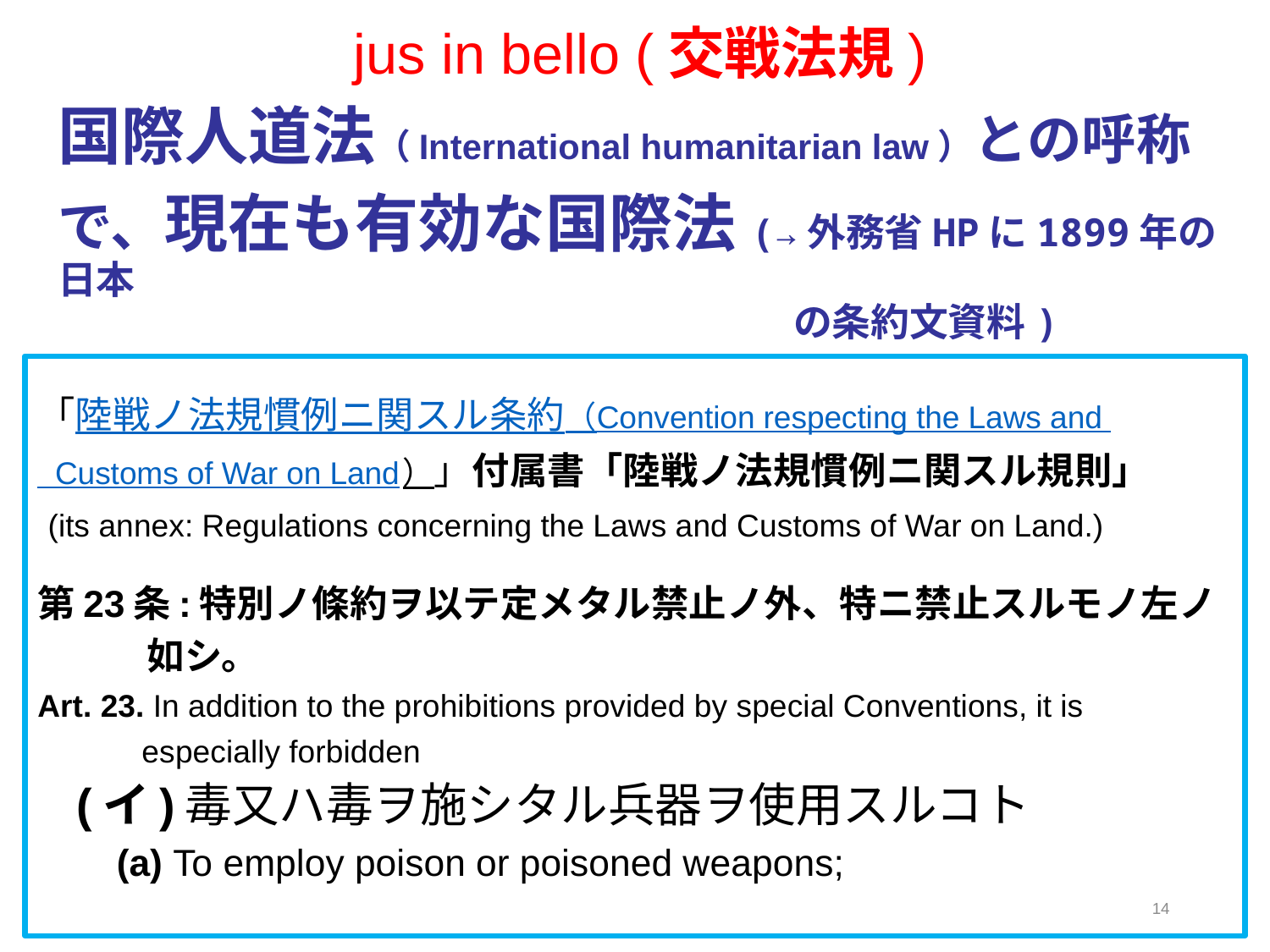

# jus in bello (交戦法規) 国際人道法（International humanitarian law）との呼称 　 で、現在も有効な国際法(→外務省HPに1899年の日本 　　　　　　　　　　　　　　　　　　　の条約文資料)

「陸戦ノ法規慣例ニ関スル条約（Convention respecting the Laws and
  Customs of War on Land）」付属書「陸戦ノ法規慣例ニ関スル規則」
 (its annex: Regulations concerning the Laws and Customs of War on Land.)

第23条:特別ノ條約ヲ以テ定メタル禁止ノ外、特ニ禁止スルモノ左ノ
            如シ。
Art. 23. In addition to the prohibitions provided by special Conventions, it is
            especially forbidden
   (イ)毒又ハ毒ヲ施シタル兵器ヲ使用スルコト
   　(a) To employ poison or poisoned weapons;
14